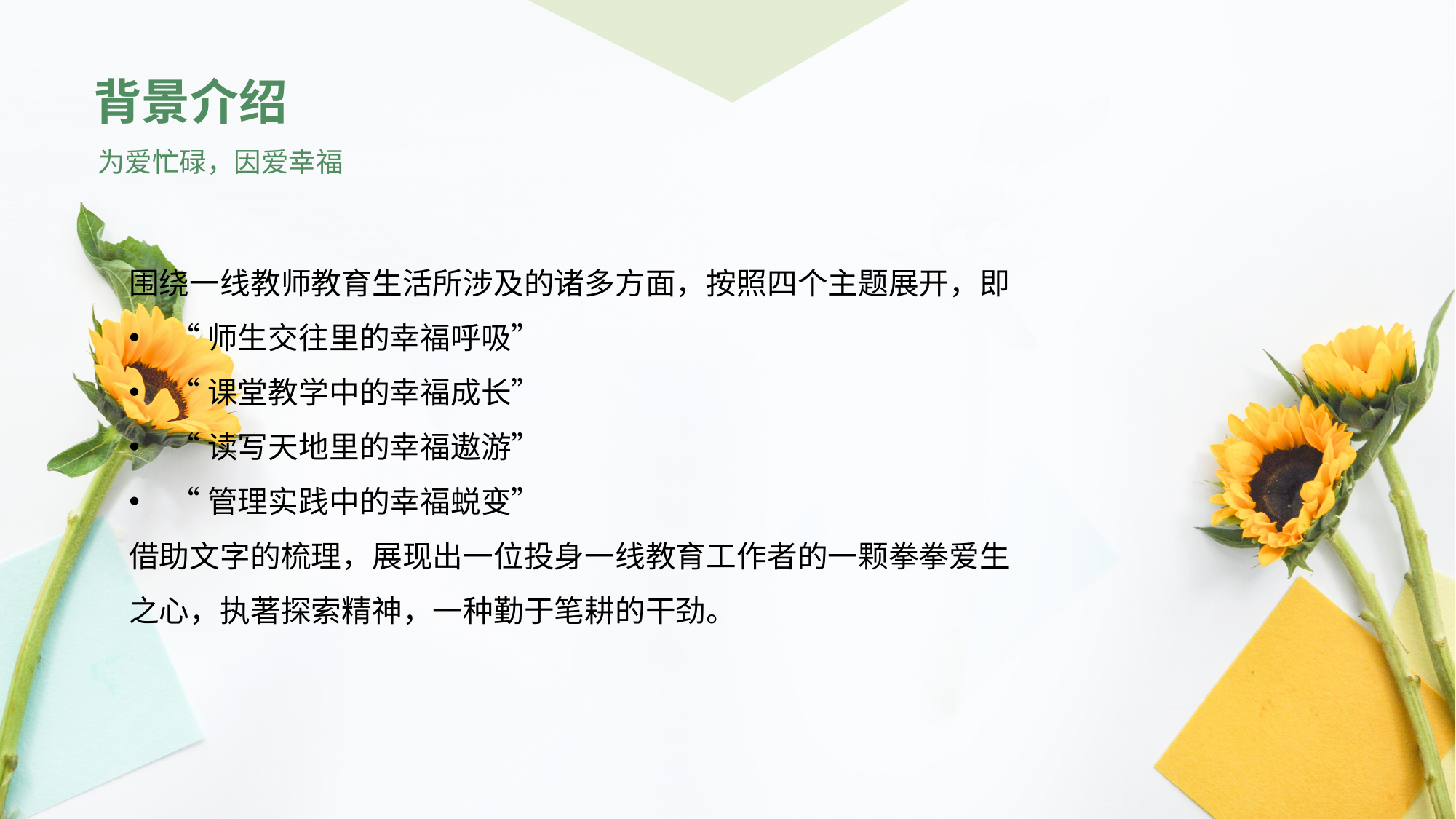

背景介绍
为爱忙碌，因爱幸福
围绕一线教师教育生活所涉及的诸多方面，按照四个主题展开，即
“师生交往里的幸福呼吸”
“课堂教学中的幸福成长”
“读写天地里的幸福遨游”
“管理实践中的幸福蜕变”
借助文字的梳理，展现出一位投身一线教育工作者的一颗拳拳爱生之心，执著探索精神，一种勤于笔耕的干劲。